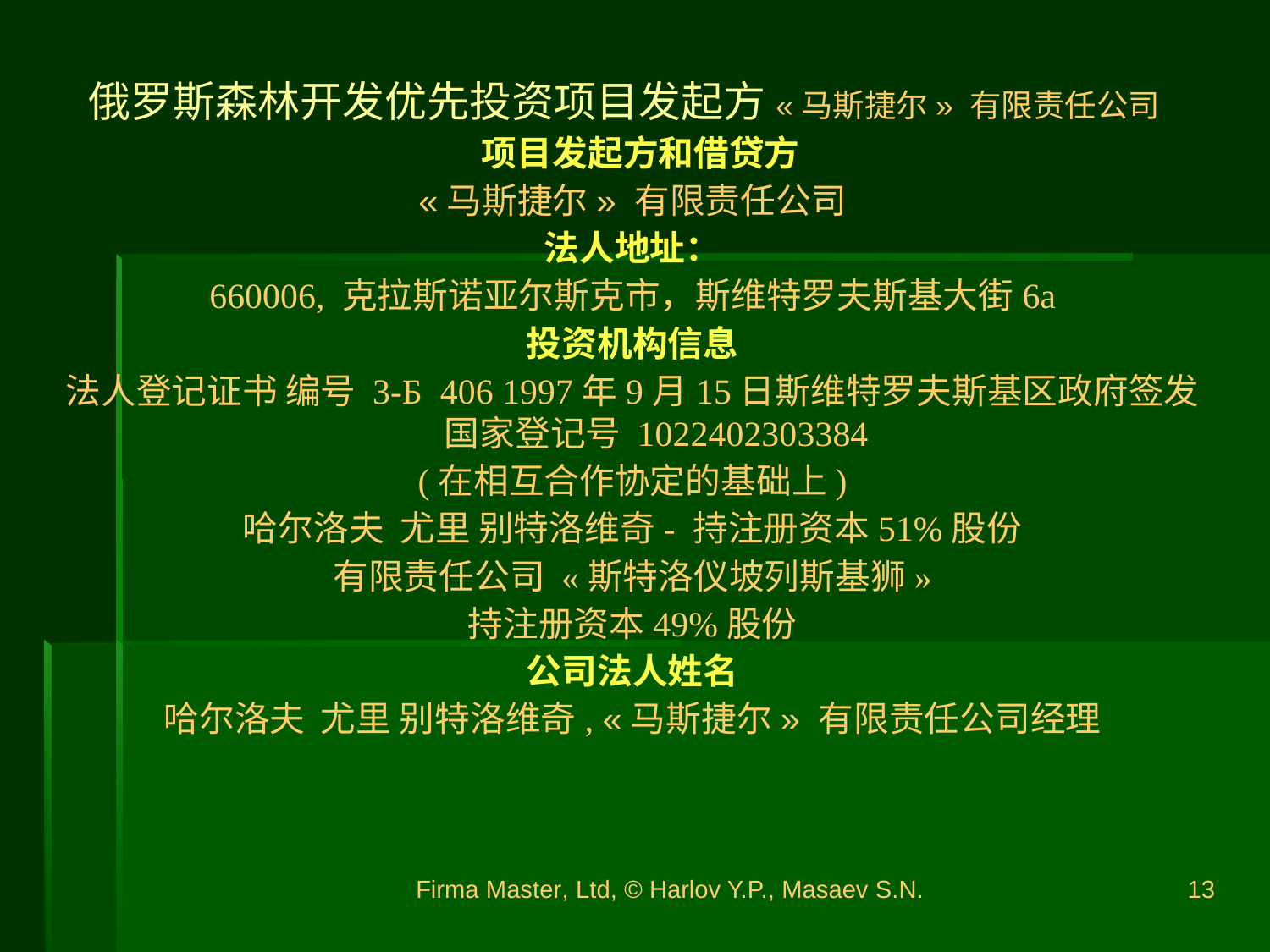

俄罗斯森林开发优先投资项目发起方«马斯捷尔» 有限责任公司
 项目发起方和借贷方
«马斯捷尔» 有限责任公司
法人地址：
660006, 克拉斯诺亚尔斯克市，斯维特罗夫斯基大街6a
投资机构信息
法人登记证书 编号 3-Б  406 1997年9月15日斯维特罗夫斯基区政府签发 国家登记号 1022402303384
(在相互合作协定的基础上)
哈尔洛夫  尤里 别特洛维奇- 持注册资本51%股份
有限责任公司 «斯特洛仪坡列斯基狮»
持注册资本49%股份
公司法人姓名
哈尔洛夫  尤里 别特洛维奇, «马斯捷尔» 有限责任公司经理
Firma Master, Ltd, © Harlov Y.P., Masaev S.N.
13